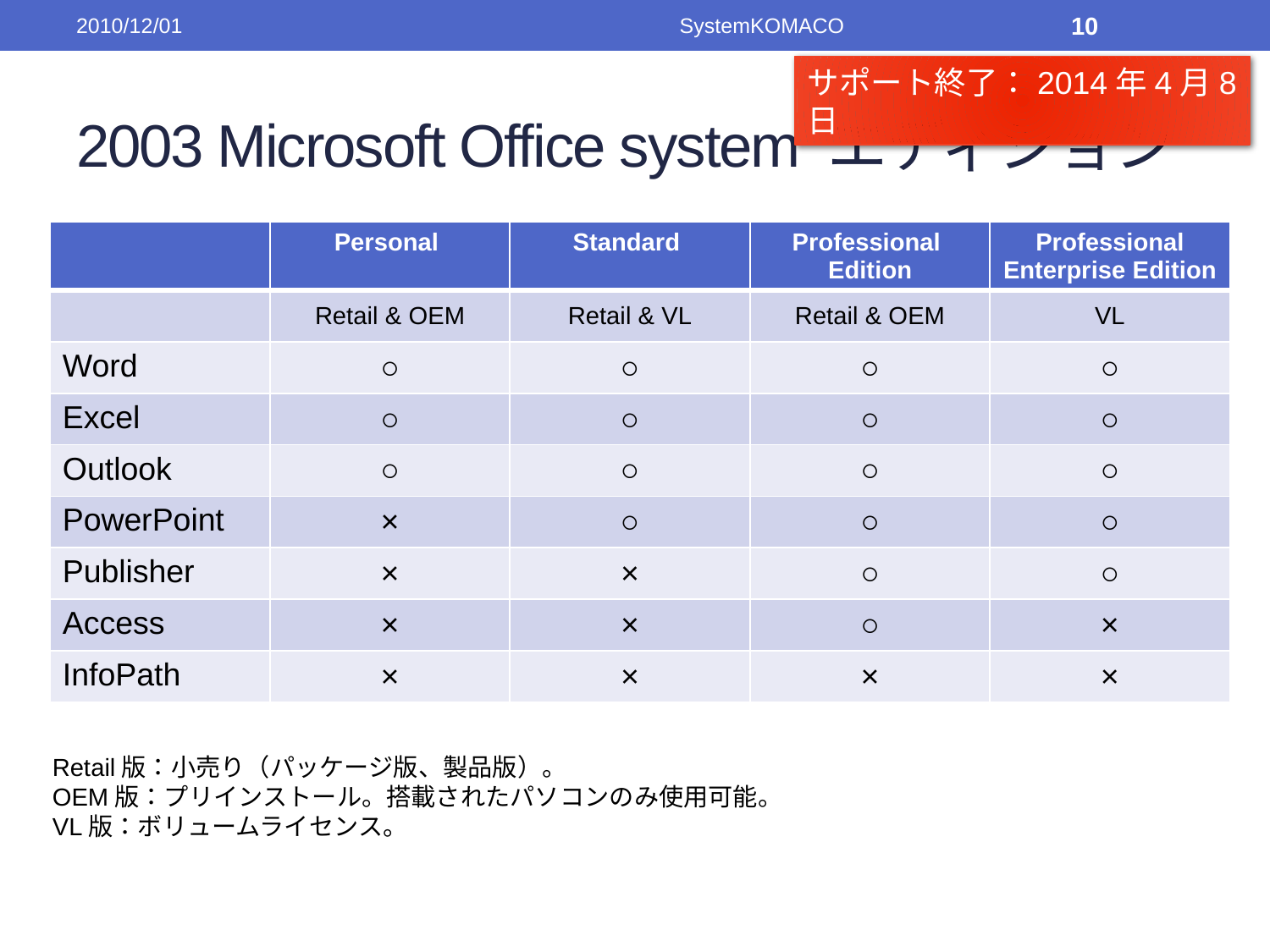

2010/12/01
SystemKOMACO
10
サポート終了：2014年4月8日
# 2003 Microsoft Office system エディション
|  | Personal | Standard | Professional Edition | Professional Enterprise Edition |
| --- | --- | --- | --- | --- |
|  | Retail & OEM | Retail & VL | Retail & OEM | VL |
| Word | ○ | ○ | ○ | ○ |
| Excel | ○ | ○ | ○ | ○ |
| Outlook | ○ | ○ | ○ | ○ |
| PowerPoint | × | ○ | ○ | ○ |
| Publisher | × | × | ○ | ○ |
| Access | × | × | ○ | × |
| InfoPath | × | × | × | × |
Retail版：小売り（パッケージ版、製品版）。
OEM版：プリインストール。搭載されたパソコンのみ使用可能。
VL版：ボリュームライセンス。